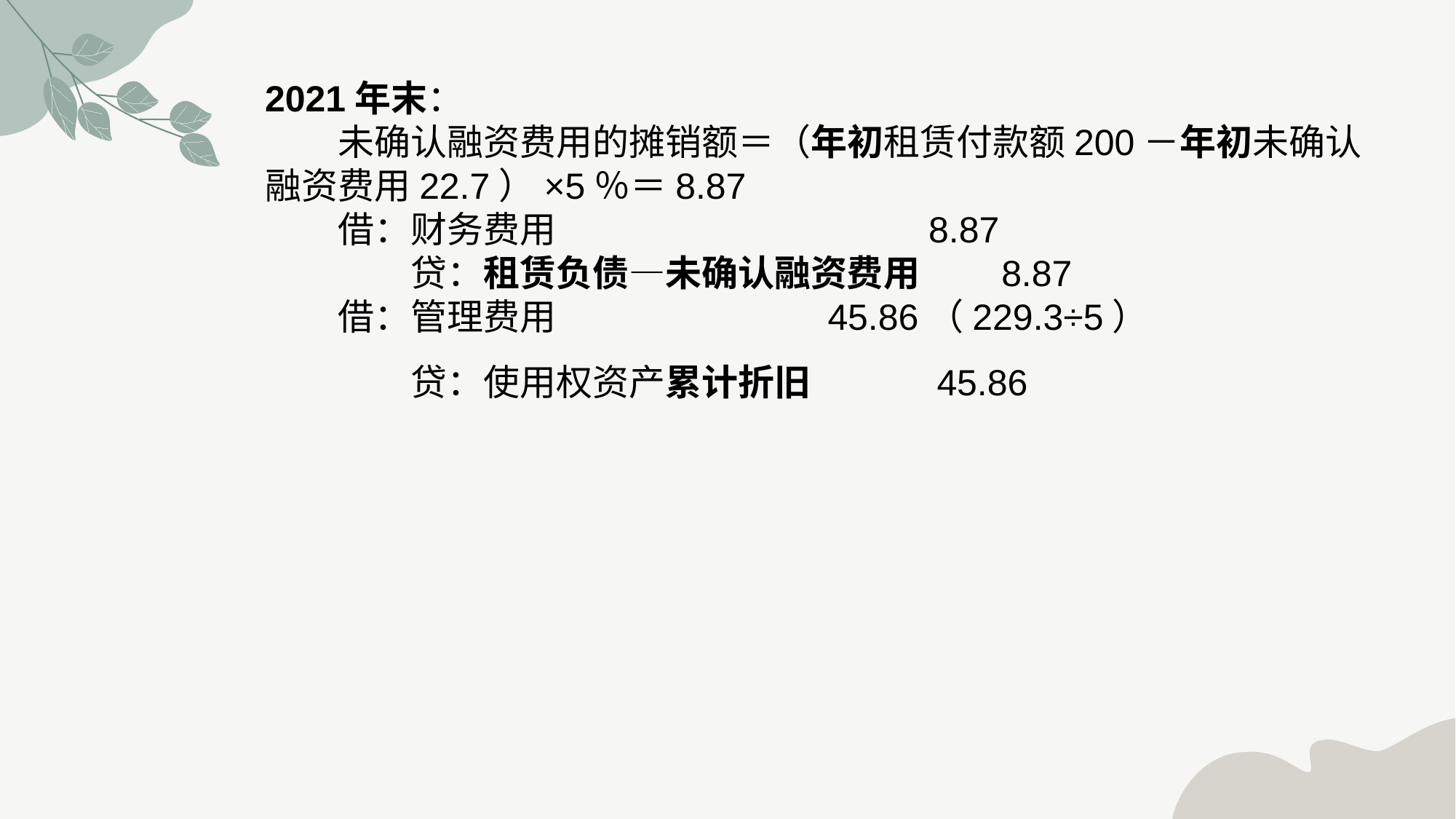

2021年末：　　未确认融资费用的摊销额＝（年初租赁付款额200－年初未确认融资费用22.7）×5％＝8.87　　借：财务费用　　　　　　　　　　8.87　　　　贷：租赁负债—未确认融资费用　　8.87　　借：管理费用 　　　　　　　45.86（229.3÷5）　　　　贷：使用权资产累计折旧 　　　45.86